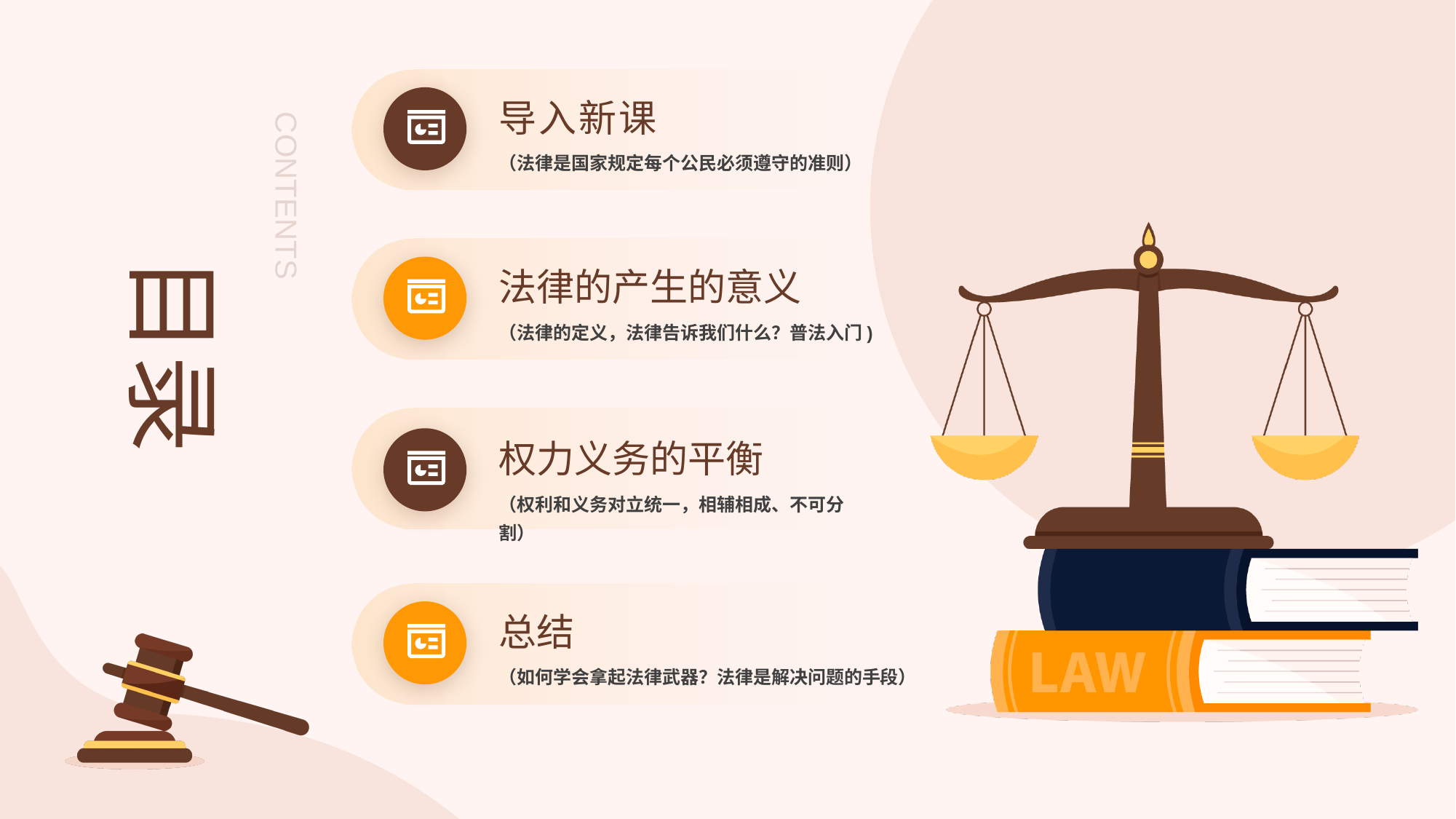

导入新课
contents

（法律是国家规定每个公民必须遵守的准则）

目录

法律的产生的意义

（法律的定义，法律告诉我们什么？普法入门)

权力义务的平衡

（权利和义务对立统一，相辅相成、不可分割）

总结

（如何学会拿起法律武器？法律是解决问题的手段）